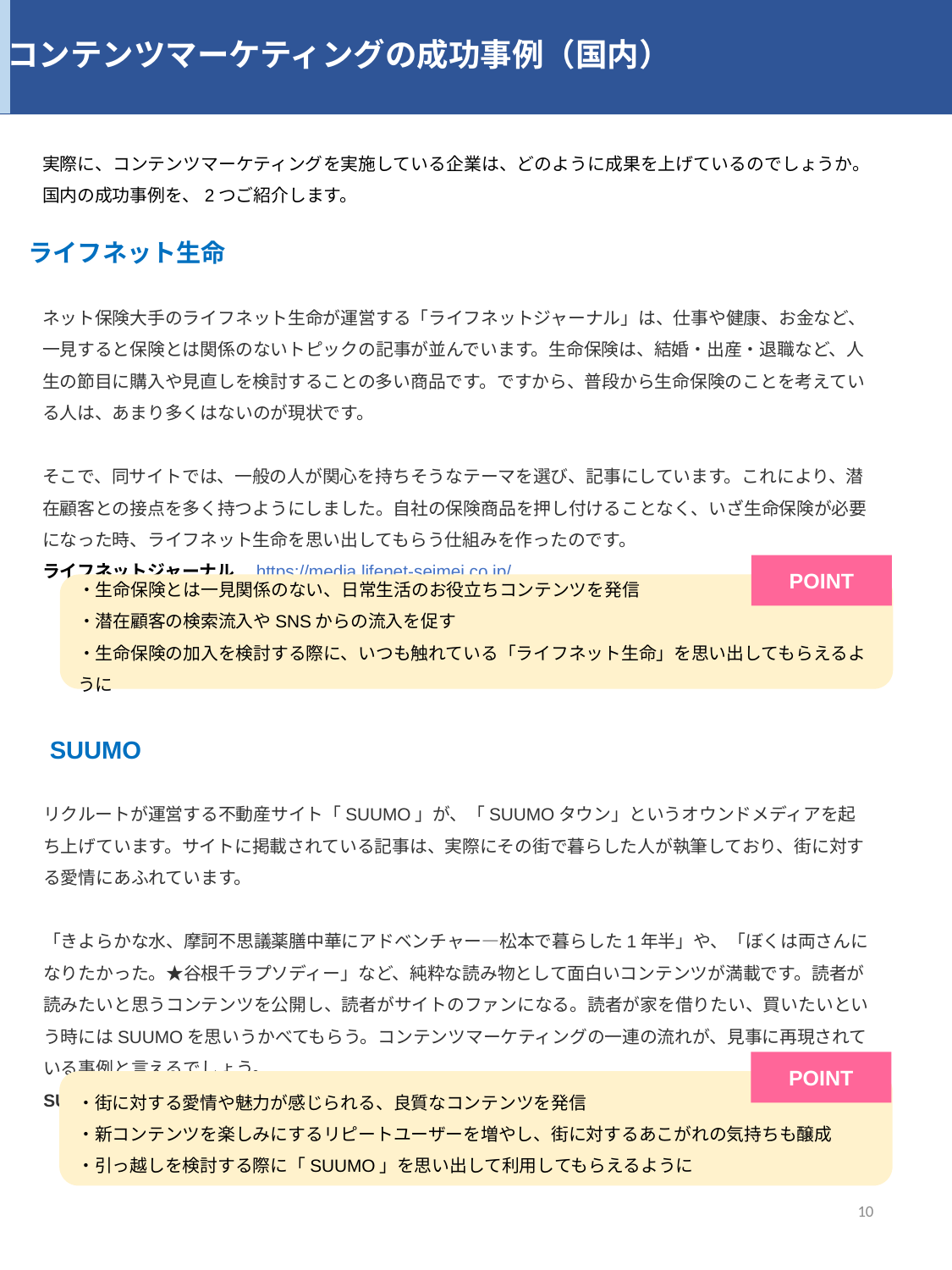

コンテンツマーケティングの成功事例（国内）
実際に、コンテンツマーケティングを実施している企業は、どのように成果を上げているのでしょうか。国内の成功事例を、2つご紹介します。
ライフネット生命
ネット保険大手のライフネット生命が運営する「ライフネットジャーナル」は、仕事や健康、お金など、一見すると保険とは関係のないトピックの記事が並んでいます。生命保険は、結婚・出産・退職など、人生の節目に購入や見直しを検討することの多い商品です。ですから、普段から生命保険のことを考えている人は、あまり多くはないのが現状です。

そこで、同サイトでは、一般の人が関心を持ちそうなテーマを選び、記事にしています。これにより、潜在顧客との接点を多く持つようにしました。自社の保険商品を押し付けることなく、いざ生命保険が必要になった時、ライフネット生命を思い出してもらう仕組みを作ったのです。
ライフネットジャーナル　https://media.lifenet-seimei.co.jp/
POINT
・生命保険とは一見関係のない、日常生活のお役立ちコンテンツを発信
・潜在顧客の検索流入やSNSからの流入を促す
・生命保険の加入を検討する際に、いつも触れている「ライフネット生命」を思い出してもらえるように
SUUMO
リクルートが運営する不動産サイト「SUUMO」が、「SUUMOタウン」というオウンドメディアを起ち上げています。サイトに掲載されている記事は、実際にその街で暮らした人が執筆しており、街に対する愛情にあふれています。

「きよらかな水、摩訶不思議薬膳中華にアドベンチャー―松本で暮らした1年半」や、「ぼくは両さんになりたかった。★谷根千ラプソディー」など、純粋な読み物として面白いコンテンツが満載です。読者が読みたいと思うコンテンツを公開し、読者がサイトのファンになる。読者が家を借りたい、買いたいという時にはSUUMOを思いうかべてもらう。コンテンツマーケティングの一連の流れが、見事に再現されている事例と言えるでしょう。
SUUMOタウン　https://suumo.jp/town/
POINT
・街に対する愛情や魅力が感じられる、良質なコンテンツを発信
・新コンテンツを楽しみにするリピートユーザーを増やし、街に対するあこがれの気持ちも醸成
・引っ越しを検討する際に「SUUMO」を思い出して利用してもらえるように
10